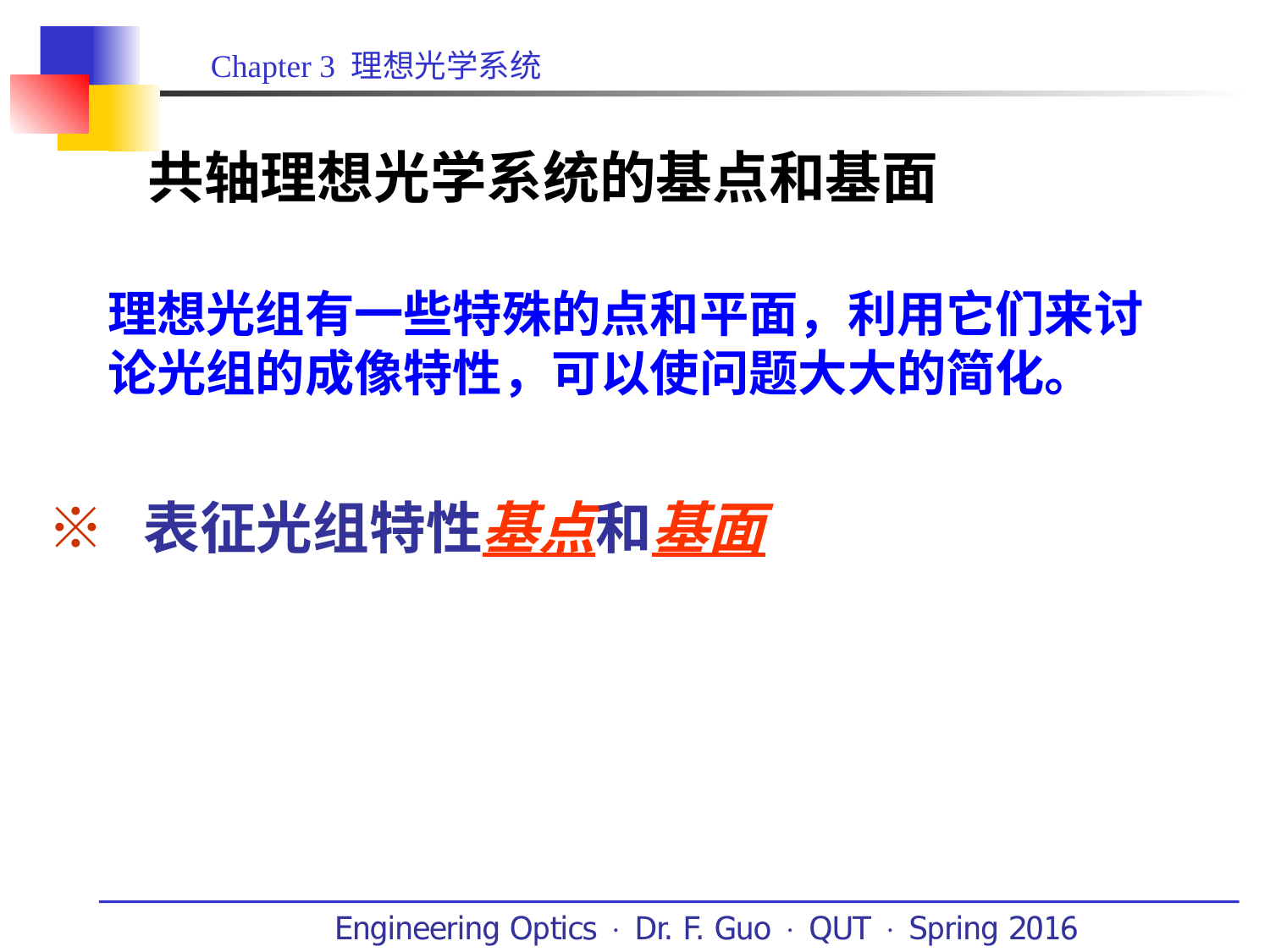

共轴理想光学系统的基点和基面
理想光组有一些特殊的点和平面，利用它们来讨论光组的成像特性，可以使问题大大的简化。
※  表征光组特性基点和基面